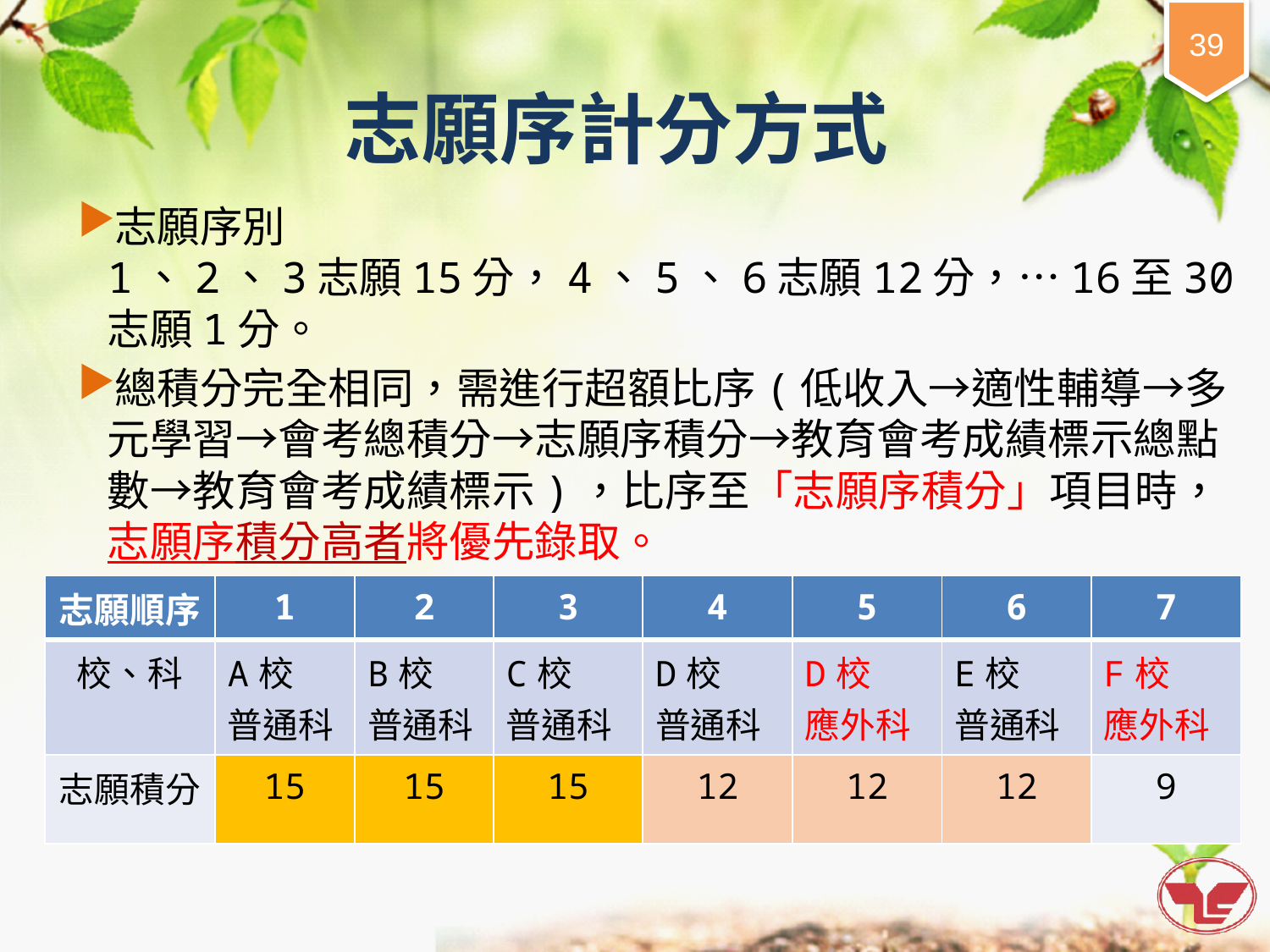

志願序計分方式
志願序別
1、2、3志願15分，4、5、6志願12分，…16至30志願1分。
總積分完全相同，需進行超額比序(低收入→適性輔導→多元學習→會考總積分→志願序積分→教育會考成績標示總點數→教育會考成績標示)，比序至「志願序積分」項目時，志願序積分高者將優先錄取。

| 志願順序 | 1 | 2 | 3 | 4 | 5 | 6 | 7 |
| --- | --- | --- | --- | --- | --- | --- | --- |
| 校、科 | A校 普通科 | B校 普通科 | C校 普通科 | D校 普通科 | D校 應外科 | E校 普通科 | F校 應外科 |
| 志願積分 | 15 | 15 | 15 | 12 | 12 | 12 | 9 |